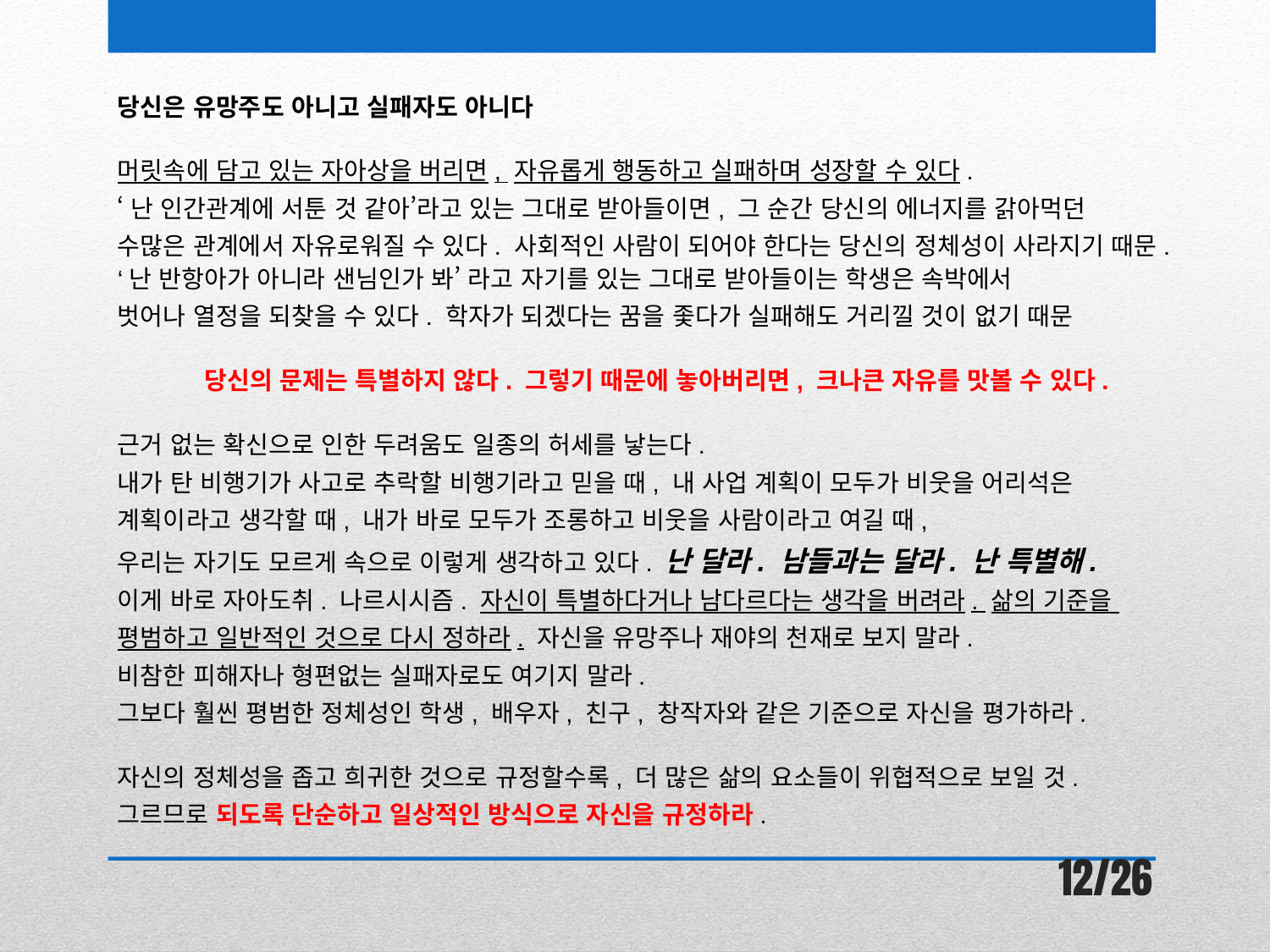

당신은 유망주도 아니고 실패자도 아니다

머릿속에 담고 있는 자아상을 버리면, 자유롭게 행동하고 실패하며 성장할 수 있다.
‘난 인간관계에 서툰 것 같아’라고 있는 그대로 받아들이면, 그 순간 당신의 에너지를 갉아먹던
수많은 관계에서 자유로워질 수 있다. 사회적인 사람이 되어야 한다는 당신의 정체성이 사라지기 때문. ‘난 반항아가 아니라 샌님인가 봐’ 라고 자기를 있는 그대로 받아들이는 학생은 속박에서
벗어나 열정을 되찾을 수 있다. 학자가 되겠다는 꿈을 좇다가 실패해도 거리낄 것이 없기 때문

당신의 문제는 특별하지 않다. 그렇기 때문에 놓아버리면, 크나큰 자유를 맛볼 수 있다.

근거 없는 확신으로 인한 두려움도 일종의 허세를 낳는다.
내가 탄 비행기가 사고로 추락할 비행기라고 믿을 때, 내 사업 계획이 모두가 비웃을 어리석은
계획이라고 생각할 때, 내가 바로 모두가 조롱하고 비웃을 사람이라고 여길 때,
우리는 자기도 모르게 속으로 이렇게 생각하고 있다. 난 달라. 남들과는 달라. 난 특별해.
이게 바로 자아도취. 나르시시즘. 자신이 특별하다거나 남다르다는 생각을 버려라. 삶의 기준을
평범하고 일반적인 것으로 다시 정하라. 자신을 유망주나 재야의 천재로 보지 말라.
비참한 피해자나 형편없는 실패자로도 여기지 말라.
그보다 훨씬 평범한 정체성인 학생, 배우자, 친구, 창작자와 같은 기준으로 자신을 평가하라.

자신의 정체성을 좁고 희귀한 것으로 규정할수록, 더 많은 삶의 요소들이 위협적으로 보일 것.
그르므로 되도록 단순하고 일상적인 방식으로 자신을 규정하라.
12/26